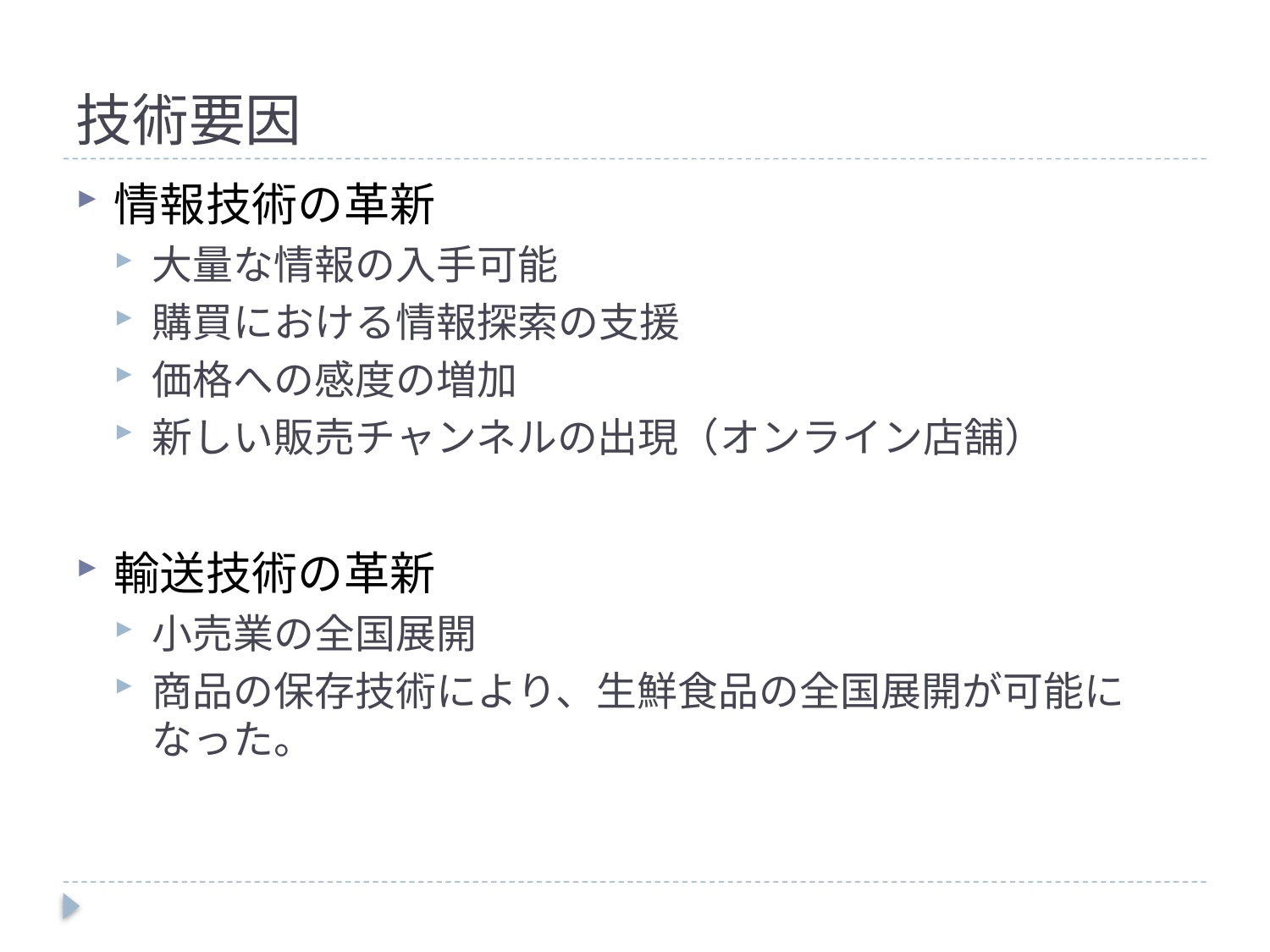

# 技術要因
情報技術の革新
大量な情報の入手可能
購買における情報探索の支援
価格への感度の増加
新しい販売チャンネルの出現（オンライン店舗）

輸送技術の革新
小売業の全国展開
商品の保存技術により、生鮮食品の全国展開が可能になった。